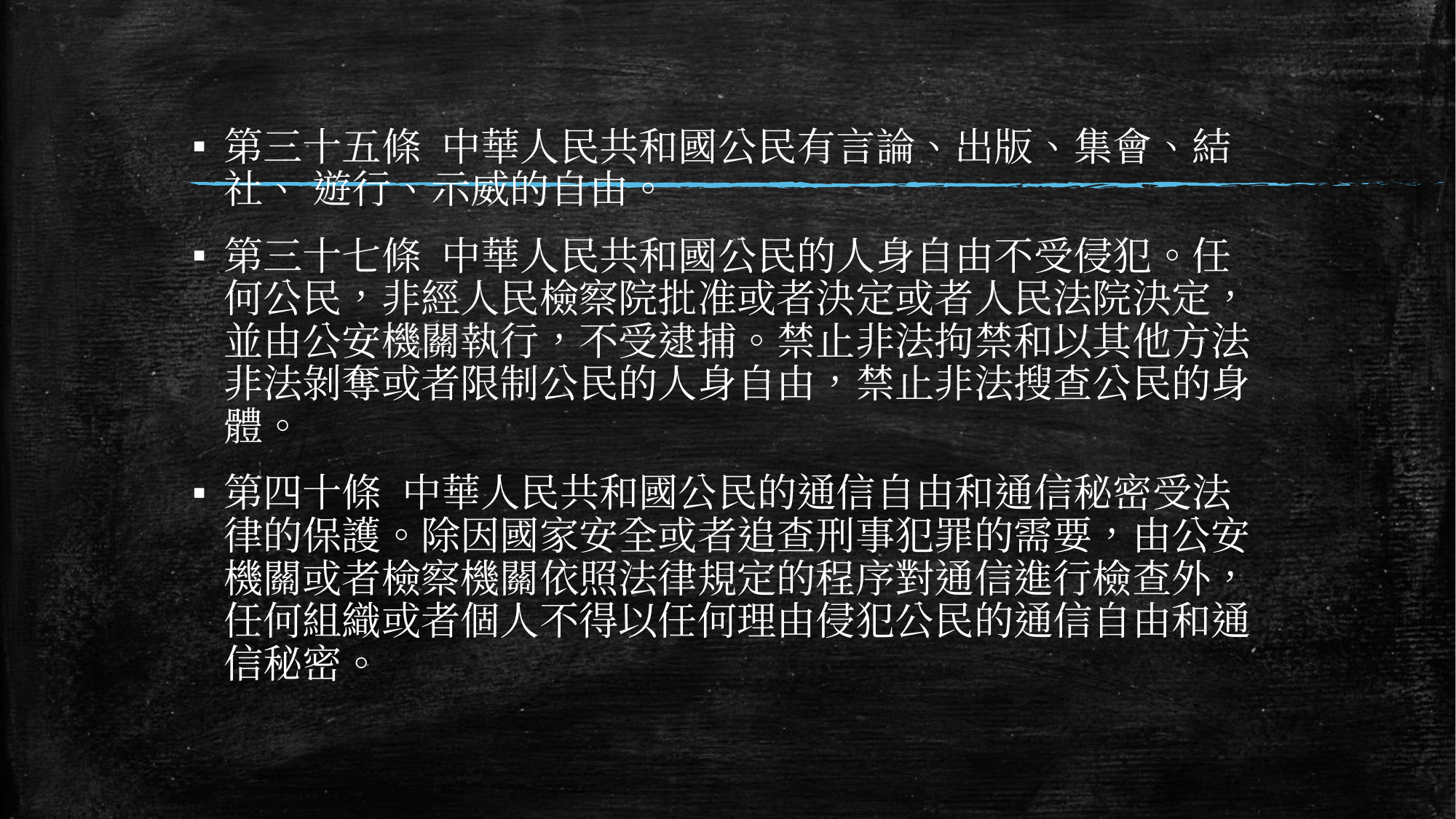

第三十五條  中華人民共和國公民有言論、出版、集會、結社、 遊行、示威的自由。
第三十七條  中華人民共和國公民的人身自由不受侵犯。任何公民，非經人民檢察院批准或者決定或者人民法院決定，並由公安機關執行，不受逮捕。禁止非法拘禁和以其他方法非法剝奪或者限制公民的人身自由，禁止非法搜查公民的身體。
第四十條  中華人民共和國公民的通信自由和通信秘密受法律的保護。除因國家安全或者追查刑事犯罪的需要，由公安機關或者檢察機關依照法律規定的程序對通信進行檢查外，任何組織或者個人不得以任何理由侵犯公民的通信自由和通信秘密。